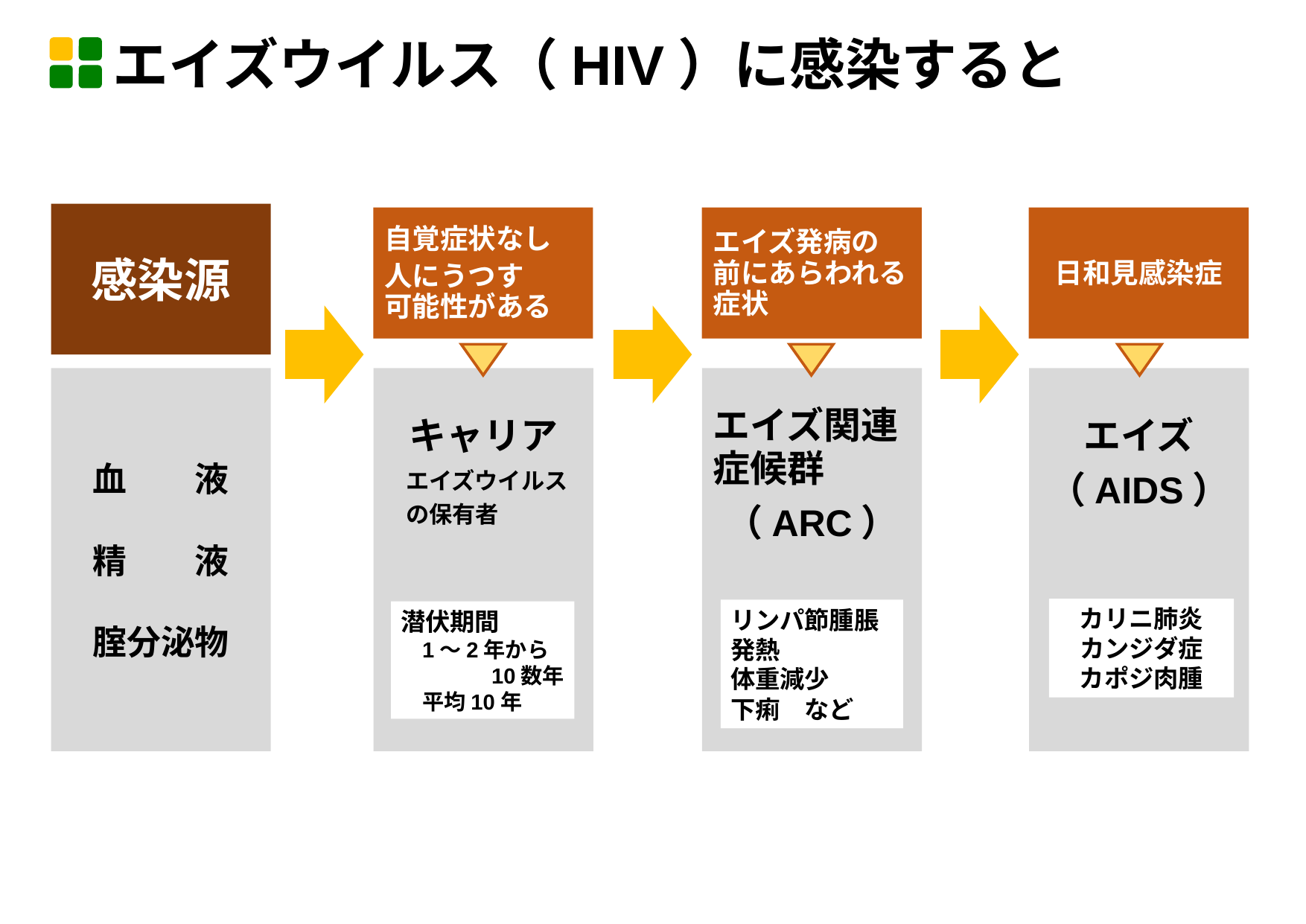

エイズウイルス（HIV）に感染すると

感染源
血　　液

精　　液

腟分泌物
自覚症状なし
人にうつす
可能性がある

キャリア
エイズウイルス
の保有者

潜伏期間
1〜2年から
10数年
平均10年
エイズ発病の
前にあらわれる症状

エイズ関連
症候群
（ARC）

リンパ節腫脹
発熱
体重減少
下痢　など
日和見感染症

エイズ
（AIDS）
カリニ肺炎
カンジダ症
カポジ肉腫